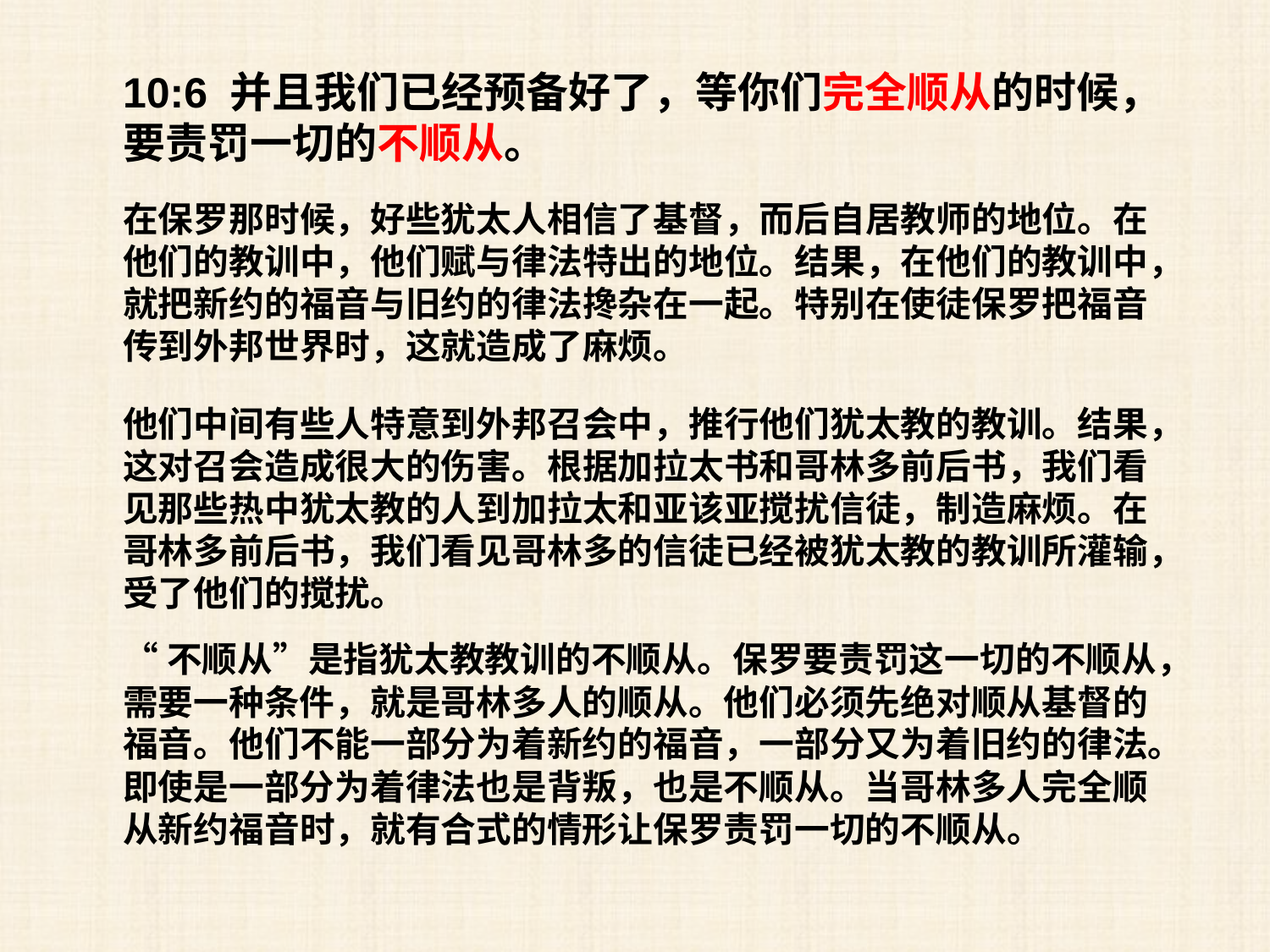

10:6 并且我们已经预备好了，等你们完全顺从的时候，要责罚一切的不顺从。
在保罗那时候，好些犹太人相信了基督，而后自居教师的地位。在他们的教训中，他们赋与律法特出的地位。结果，在他们的教训中，就把新约的福音与旧约的律法搀杂在一起。特别在使徒保罗把福音传到外邦世界时，这就造成了麻烦。
他们中间有些人特意到外邦召会中，推行他们犹太教的教训。结果，这对召会造成很大的伤害。根据加拉太书和哥林多前后书，我们看见那些热中犹太教的人到加拉太和亚该亚搅扰信徒，制造麻烦。在哥林多前后书，我们看见哥林多的信徒已经被犹太教的教训所灌输，受了他们的搅扰。
“不顺从”是指犹太教教训的不顺从。保罗要责罚这一切的不顺从，需要一种条件，就是哥林多人的顺从。他们必须先绝对顺从基督的福音。他们不能一部分为着新约的福音，一部分又为着旧约的律法。即使是一部分为着律法也是背叛，也是不顺从。当哥林多人完全顺从新约福音时，就有合式的情形让保罗责罚一切的不顺从。